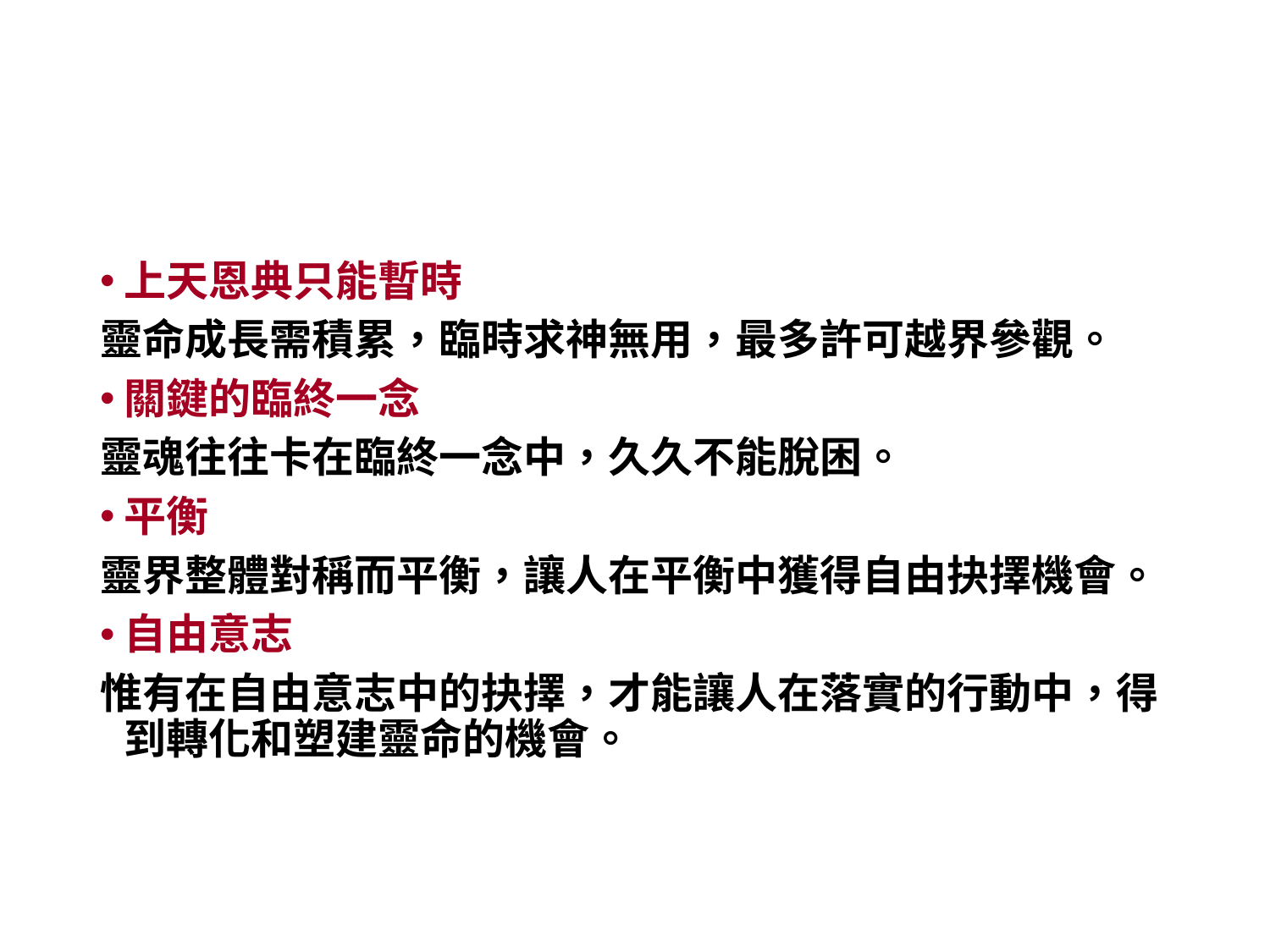

#
上天恩典只能暫時
靈命成長需積累，臨時求神無用，最多許可越界參觀。
關鍵的臨終一念
靈魂往往卡在臨終一念中，久久不能脫困。
平衡
靈界整體對稱而平衡，讓人在平衡中獲得自由抉擇機會。
自由意志
惟有在自由意志中的抉擇，才能讓人在落實的行動中，得到轉化和塑建靈命的機會。